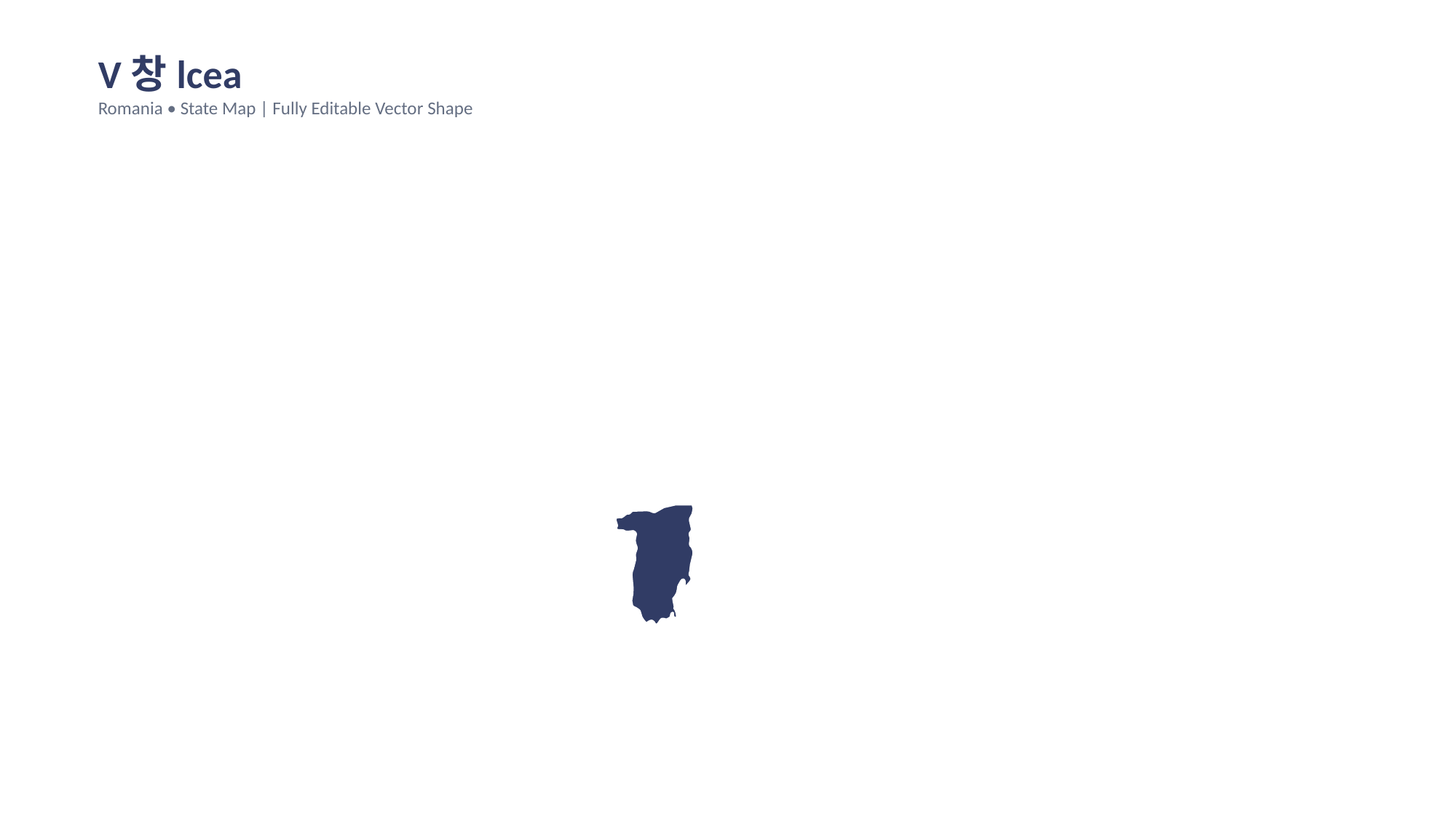

V창lcea
Romania • State Map | Fully Editable Vector Shape